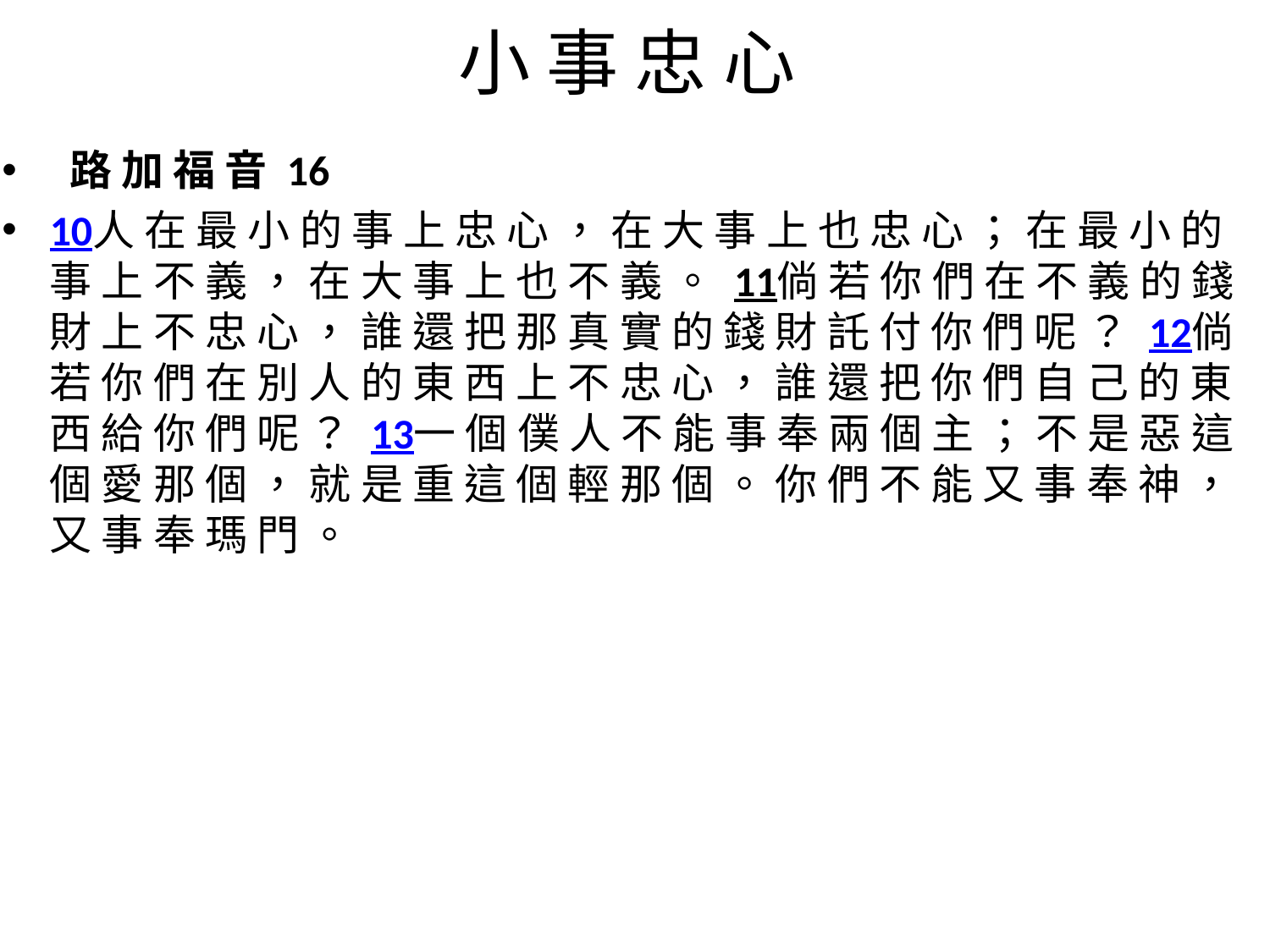

# 小 事 忠 心
 路 加 福 音 16
10人 在 最 小 的 事 上 忠 心 ， 在 大 事 上 也 忠 心 ； 在 最 小 的 事 上 不 義 ， 在 大 事 上 也 不 義 。 11倘 若 你 們 在 不 義 的 錢 財 上 不 忠 心 ， 誰 還 把 那 真 實 的 錢 財 託 付 你 們 呢 ？ 12倘 若 你 們 在 別 人 的 東 西 上 不 忠 心 ， 誰 還 把 你 們 自 己 的 東 西 給 你 們 呢 ？ 13一 個 僕 人 不 能 事 奉 兩 個 主 ； 不 是 惡 這 個 愛 那 個 ， 就 是 重 這 個 輕 那 個 。 你 們 不 能 又 事 奉 神 ， 又 事 奉 瑪 門 。